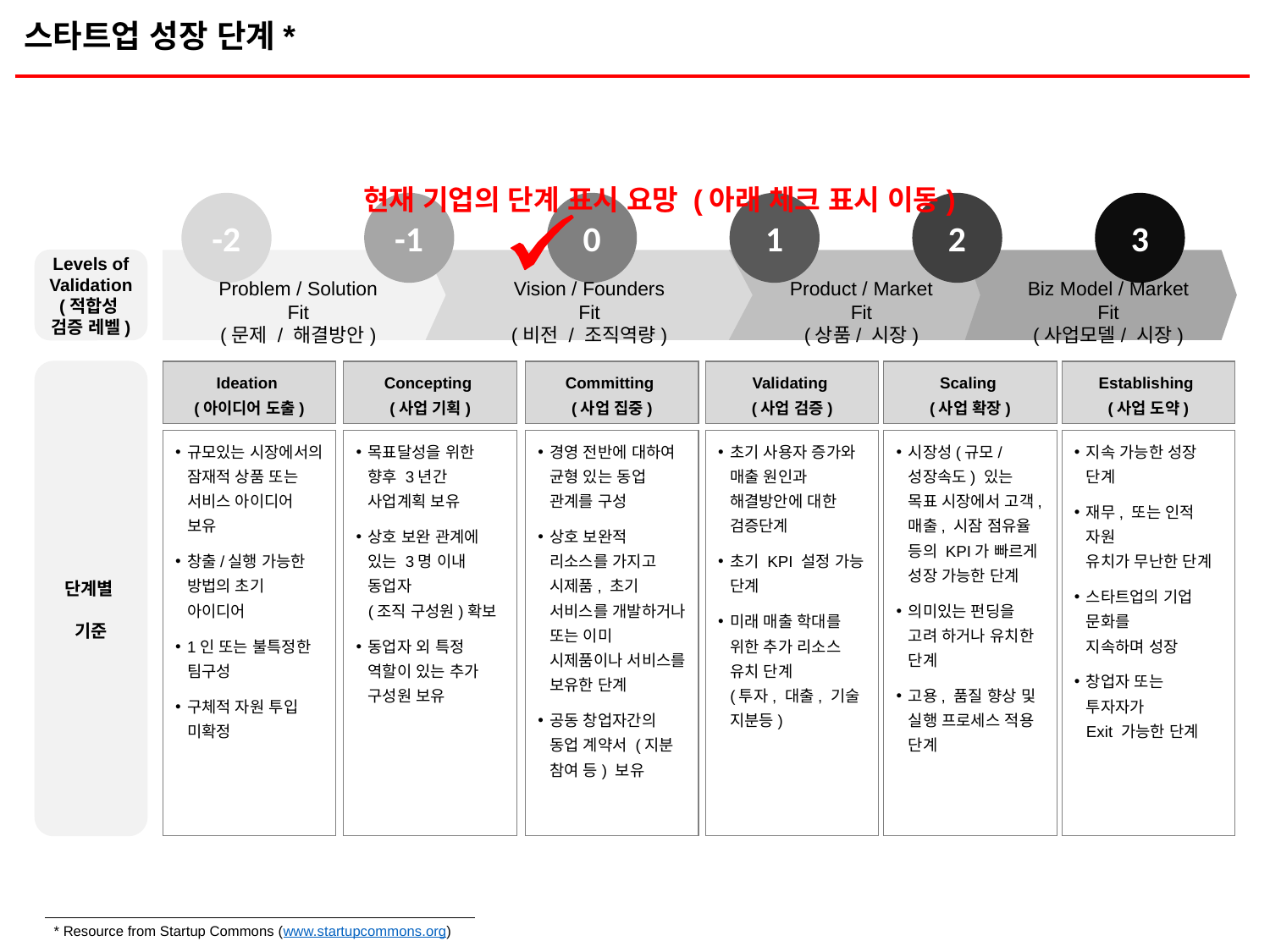

스타트업 성장 단계*
현재 기업의 단계 표시 요망 (아래 체크 표시 이동)
-2
-1
0
1
2
3

Problem / Solution Fit
(문제 / 해결방안)
Vision / Founders Fit
(비전 / 조직역량)
Product / Market Fit
(상품/ 시장)
Biz Model / Market Fit
(사업모델/ 시장)

Levels of Validation
(적합성
검증 레벨)
단계별
기준
Establishing
(사업 도약)
Ideation
(아이디어 도출)
Concepting
(사업 기획)
Committing
(사업 집중)
Validating
(사업 검증)
Scaling
(사업 확장)
규모있는 시장에서의
잠재적 상품 또는
서비스 아이디어 보유
창출/실행 가능한
방법의 초기 아이디어
1인 또는 불특정한
팀구성
구체적 자원 투입
미확정

목표달성을 위한 향후 3년간 사업계획 보유
상호 보완 관계에 있는 3명 이내 동업자
(조직 구성원)확보
동업자 외 특정 역할이 있는 추가 구성원 보유
경영 전반에 대하여 균형 있는 동업 관계를 구성
상호 보완적 리소스를 가지고 시제품, 초기 서비스를 개발하거나 또는 이미 시제품이나 서비스를 보유한 단계
공동 창업자간의 동업 계약서 (지분 참여 등) 보유
초기 사용자 증가와 매출 원인과 해결방안에 대한 검증단계
초기 KPI 설정 가능 단계
미래 매출 학대를 위한 추가 리소스 유치 단계
(투자, 대출, 기술 지분등)
시장성(규모/성장속도) 있는 목표 시장에서 고객, 매출, 시잠 점유율 등의 KPI가 빠르게 성장 가능한 단계
의미있는 펀딩을 고려 하거나 유치한 단계
고용, 품질 향상 및
실행 프로세스 적용 단계

지속 가능한 성장 단계
재무, 또는 인적 자원
유치가 무난한 단계
스타트업의 기업 문화를
지속하며 성장
창업자 또는 투자자가
Exit 가능한 단계
* Resource from Startup Commons (www.startupcommons.org)